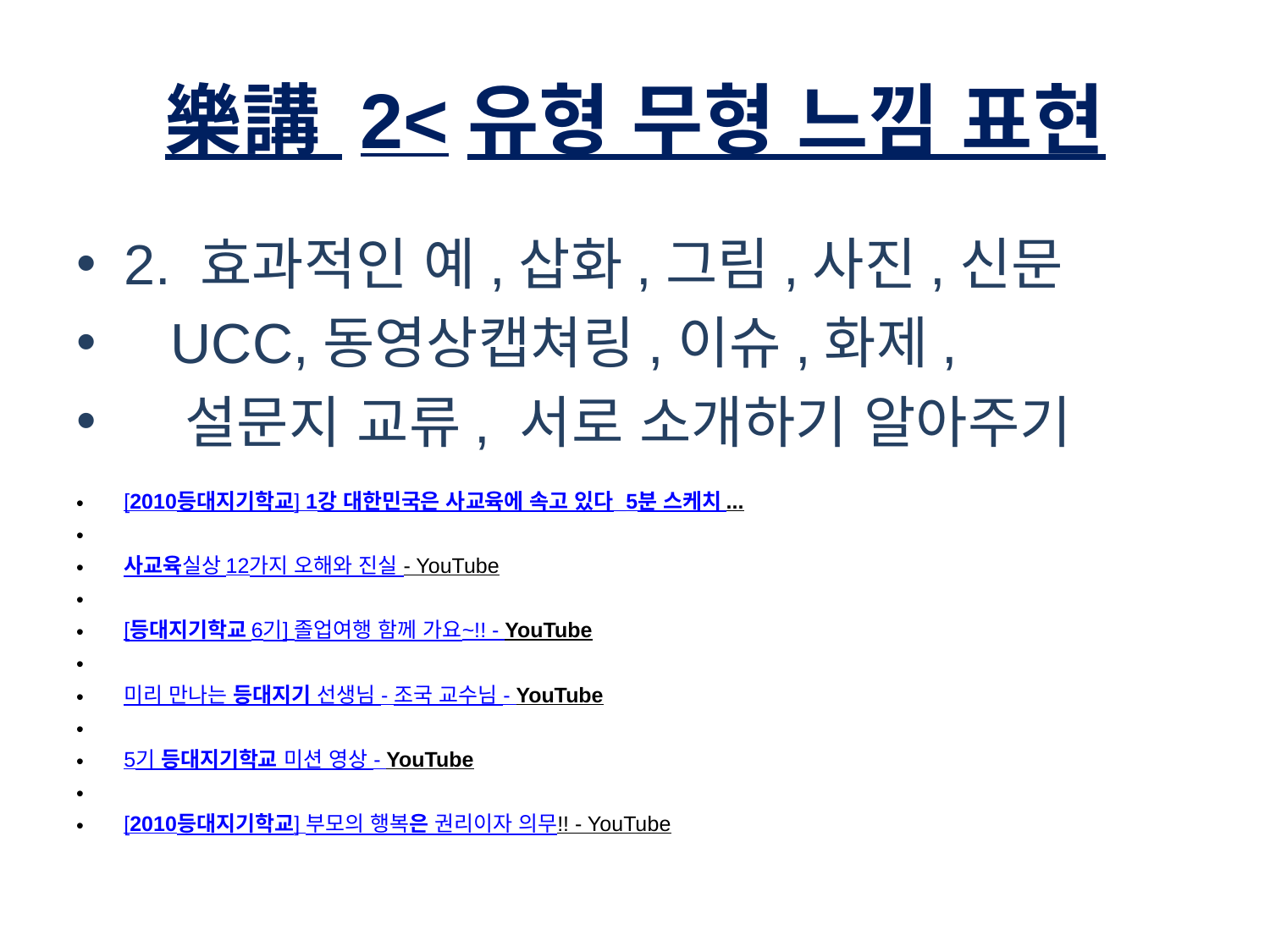

# 樂講 2<유형 무형 느낌 표현
2. 효과적인 예,삽화,그림,사진,신문
   UCC,동영상캡쳐링,이슈,화제,
   설문지 교류, 서로 소개하기 알아주기

[2010등대지기학교] 1강 대한민국은 사교육에 속고 있다_5분 스케치 ...

사교육실상 12가지 오해와 진실 - YouTube

[등대지기학교 6기] 졸업여행 함께 가요~!! - YouTube

미리 만나는 등대지기 선생님 - 조국 교수님 - YouTube

5기 등대지기학교 미션 영상 - YouTube

[2010등대지기학교] 부모의 행복은 권리이자 의무!! - YouTube